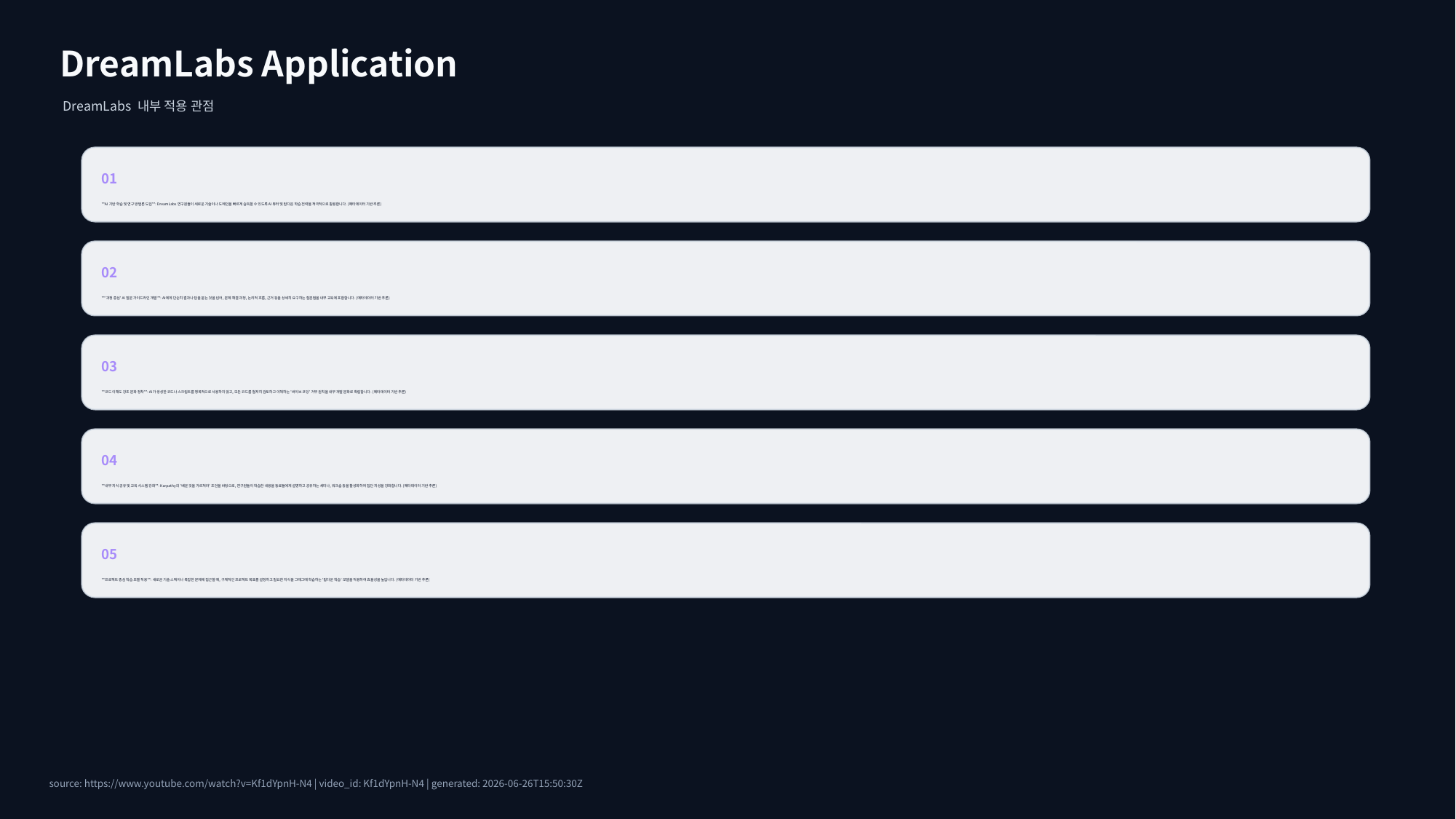

DreamLabs Application
DreamLabs 내부 적용 관점

01
**AI 기반 학습 및 연구 방법론 도입**: DreamLabs 연구원들이 새로운 기술이나 도메인을 빠르게 습득할 수 있도록 AI 튜터 및 탑다운 학습 전략을 적극적으로 활용합니다. (메타데이터 기반 추론)

02
**'과정 중심' AI 질문 가이드라인 개발**: AI에게 단순히 결과나 답을 묻는 것을 넘어, 문제 해결 과정, 논리적 흐름, 근거 등을 상세히 요구하는 질문법을 내부 교육에 포함합니다. (메타데이터 기반 추론)

03
**코드 이해도 강조 문화 정착**: AI가 생성한 코드나 스크립트를 맹목적으로 사용하지 않고, 모든 코드를 철저히 검토하고 이해하는 '바이브 코딩' 거부 원칙을 내부 개발 문화로 확립합니다. (메타데이터 기반 추론)

04
**내부 지식 공유 및 교육 시스템 강화**: Karpathy의 '배운 것을 가르쳐라' 조언을 바탕으로, 연구원들이 학습한 내용을 동료들에게 설명하고 공유하는 세미나, 워크숍 등을 활성화하여 집단 지성을 강화합니다. (메타데이터 기반 추론)

05
**프로젝트 중심 학습 모델 적용**: 새로운 기술 스택이나 복잡한 문제에 접근할 때, 구체적인 프로젝트 목표를 설정하고 필요한 지식을 그때그때 학습하는 '탑다운 학습' 모델을 적용하여 효율성을 높입니다. (메타데이터 기반 추론)
source: https://www.youtube.com/watch?v=Kf1dYpnH-N4 | video_id: Kf1dYpnH-N4 | generated: 2026-06-26T15:50:30Z